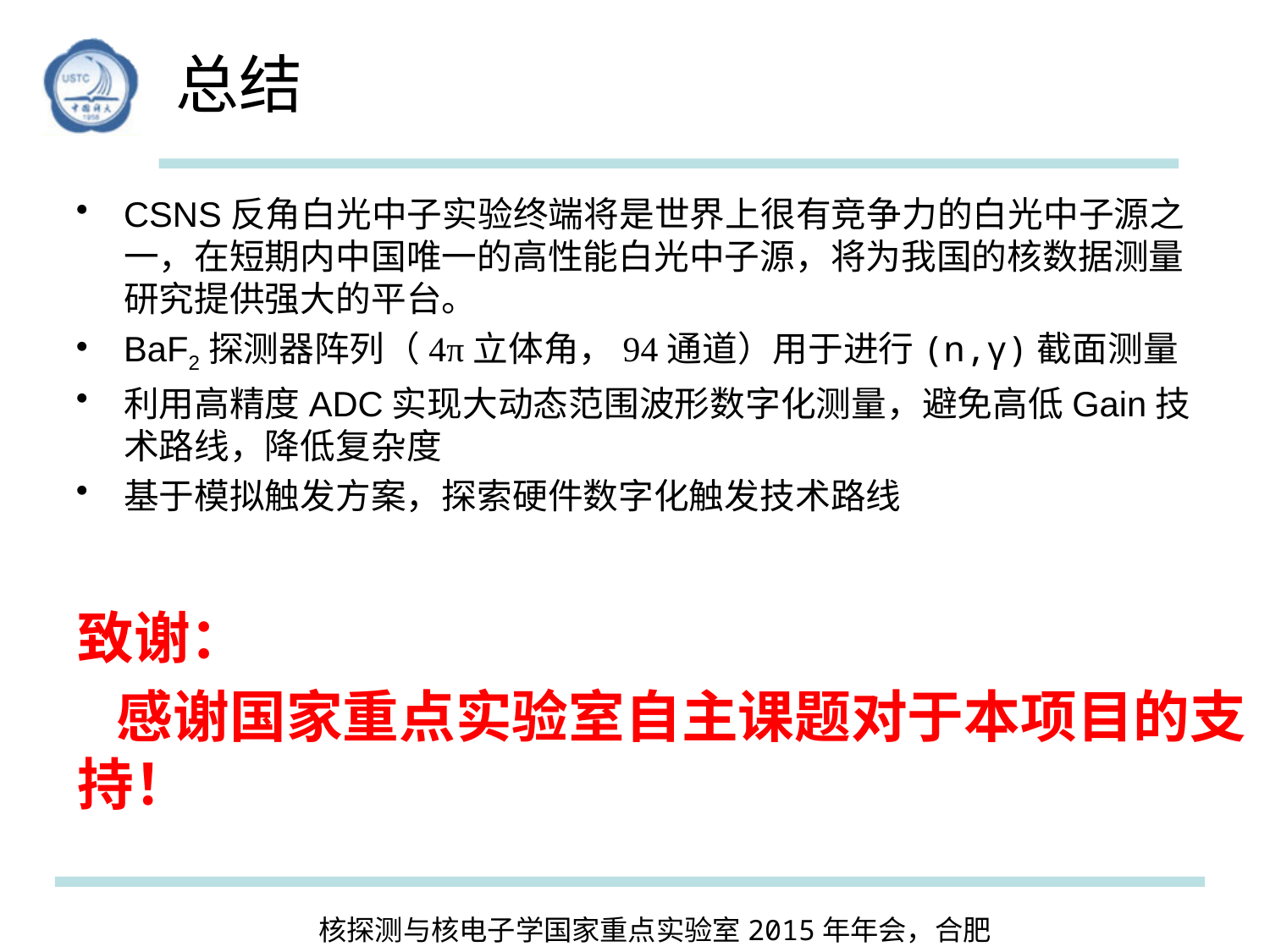

# 总结
CSNS反角白光中子实验终端将是世界上很有竞争力的白光中子源之一，在短期内中国唯一的高性能白光中子源，将为我国的核数据测量研究提供强大的平台。
BaF2探测器阵列（4π立体角，94通道）用于进行(n,γ)截面测量
利用高精度ADC实现大动态范围波形数字化测量，避免高低Gain技术路线，降低复杂度
基于模拟触发方案，探索硬件数字化触发技术路线

致谢：
  感谢国家重点实验室自主课题对于本项目的支持！